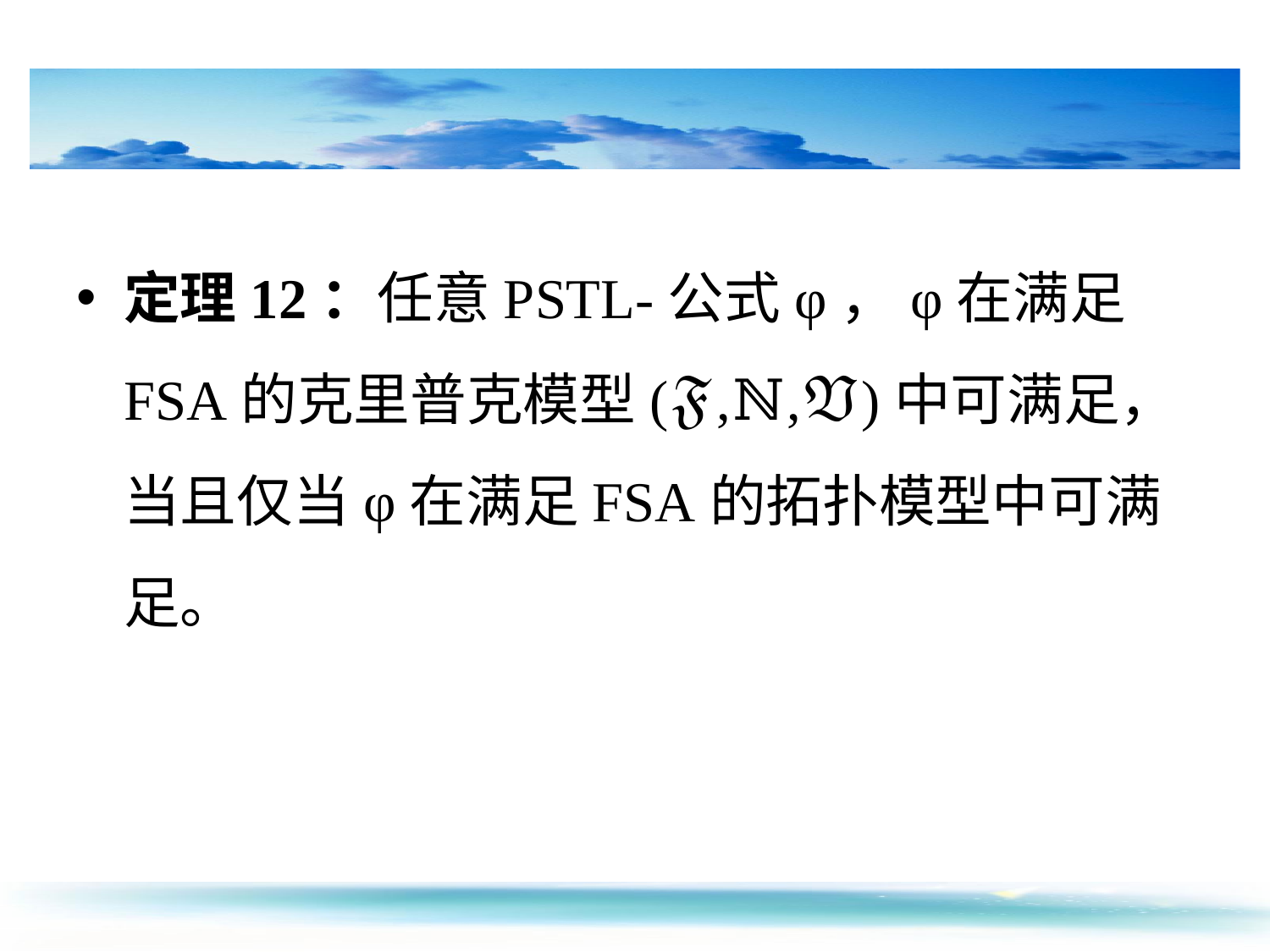

定理12：任意PSTL-公式φ，φ在满足FSA的克里普克模型(𝔉,ℕ,𝔙)中可满足，当且仅当φ在满足FSA的拓扑模型中可满足。